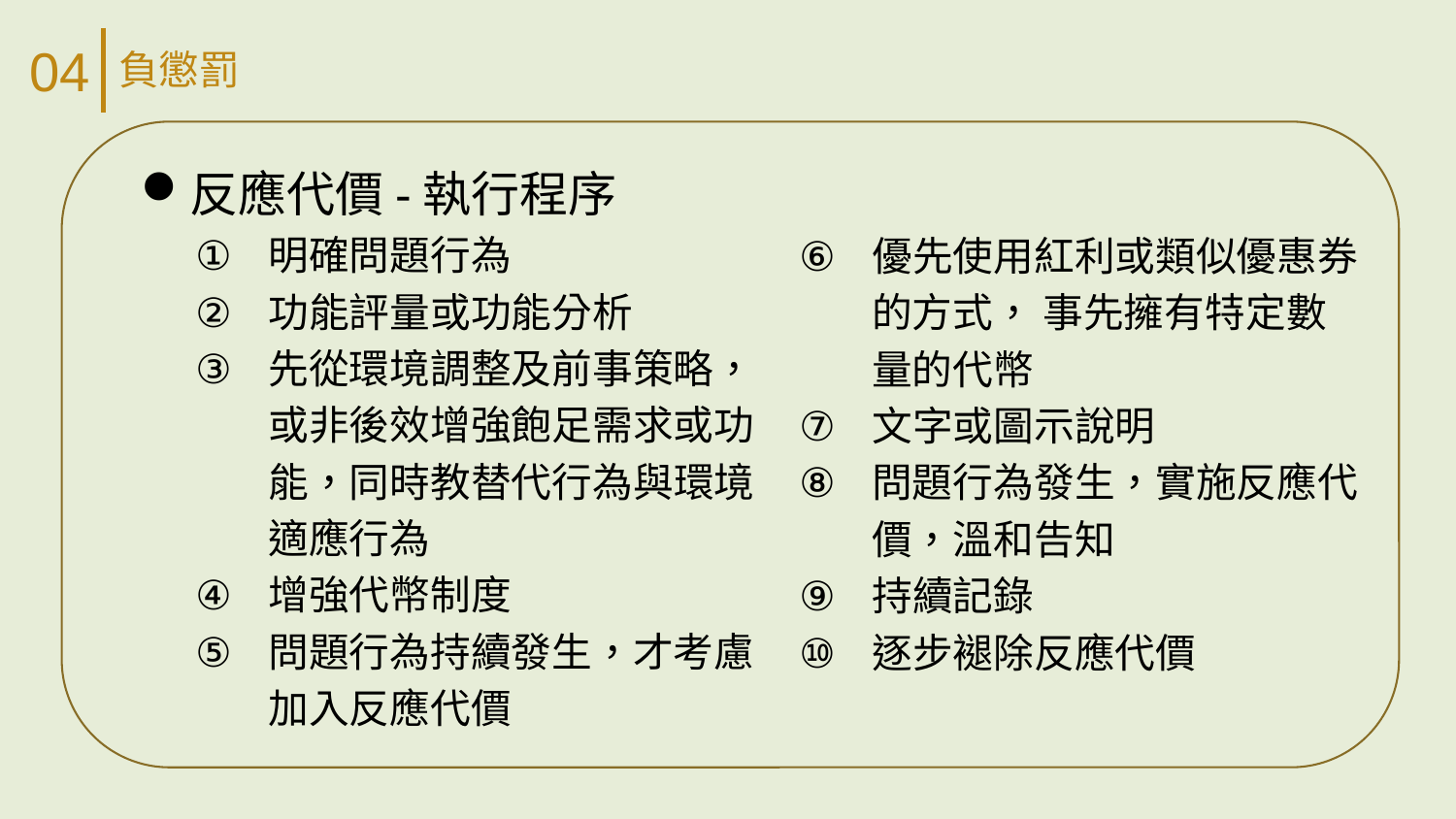

04
負懲罰

反應代價-執行程序
明確問題行為
功能評量或功能分析
先從環境調整及前事策略，或非後效增強飽足需求或功能，同時教替代行為與環境適應行為
增強代幣制度
問題行為持續發生，才考慮加入反應代價
優先使用紅利或類似優惠券的方式， 事先擁有特定數量的代幣
文字或圖示說明
問題行為發生，實施反應代價，溫和告知
持續記錄
逐步褪除反應代價